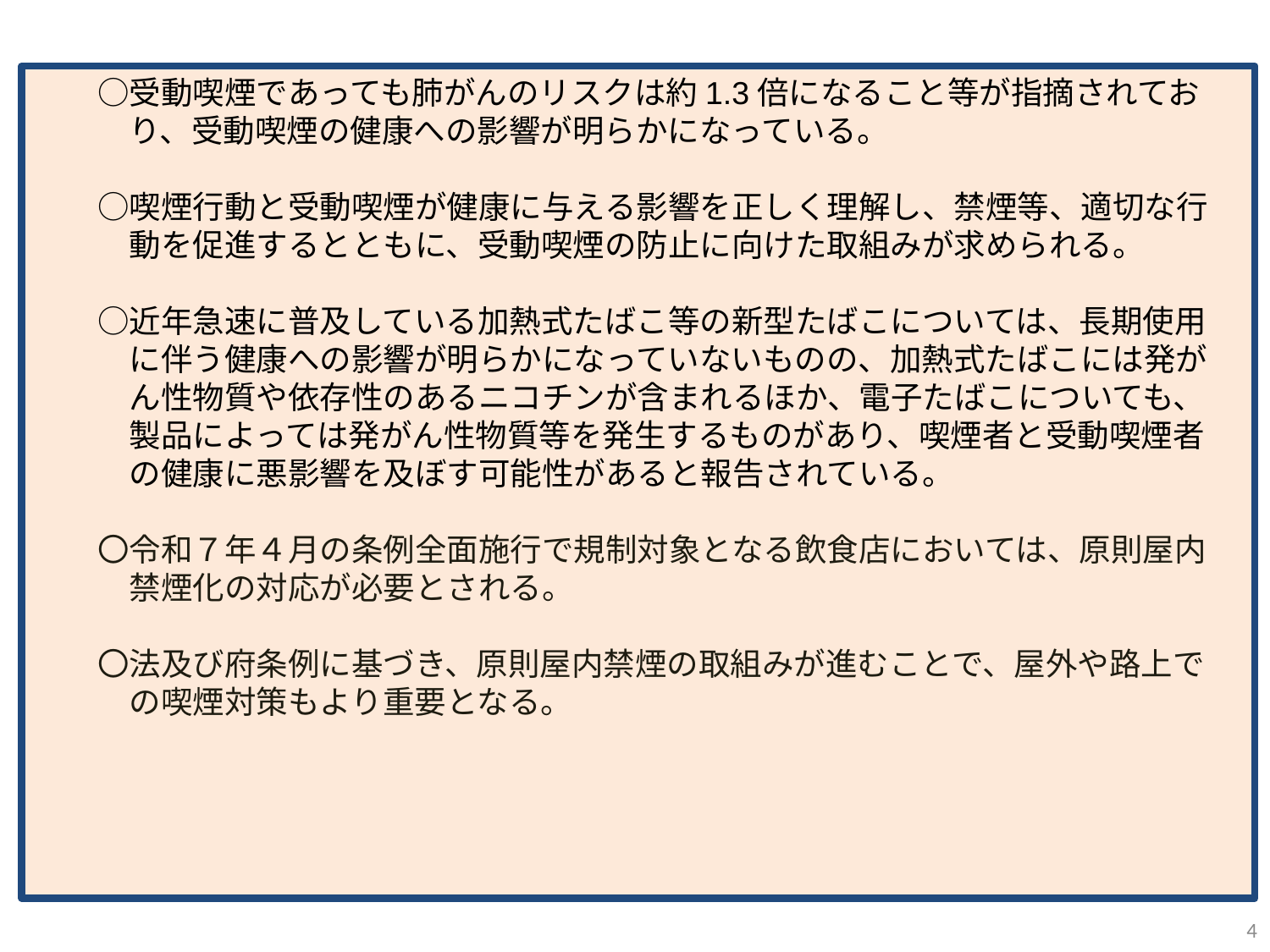

○受動喫煙であっても肺がんのリスクは約1.3倍になること等が指摘されてお
　　　り、受動喫煙の健康への影響が明らかになっている。

　　○喫煙行動と受動喫煙が健康に与える影響を正しく理解し、禁煙等、適切な行
　　　動を促進するとともに、受動喫煙の防止に向けた取組みが求められる。

　　○近年急速に普及している加熱式たばこ等の新型たばこについては、長期使用
　　　に伴う健康への影響が明らかになっていないものの、加熱式たばこには発が
　　　ん性物質や依存性のあるニコチンが含まれるほか、電子たばこについても、
　　　製品によっては発がん性物質等を発生するものがあり、喫煙者と受動喫煙者
　　　の健康に悪影響を及ぼす可能性があると報告されている。

　　〇令和７年４月の条例全面施行で規制対象となる飲食店においては、原則屋内
　　　禁煙化の対応が必要とされる。

　　〇法及び府条例に基づき、原則屋内禁煙の取組みが進むことで、屋外や路上で
　　　の喫煙対策もより重要となる。

4